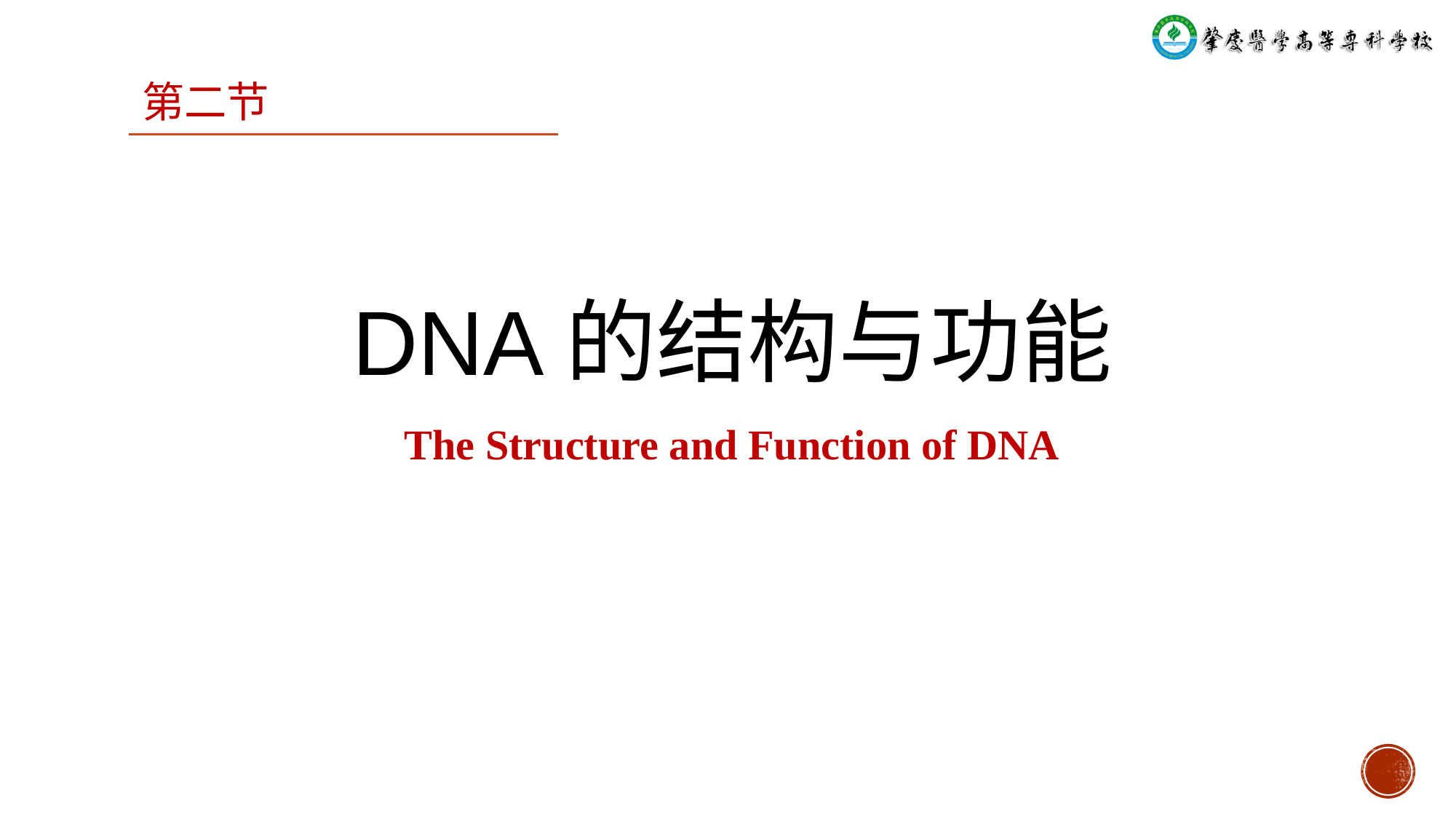

第二节
DNA的结构与功能
The Structure and Function of DNA